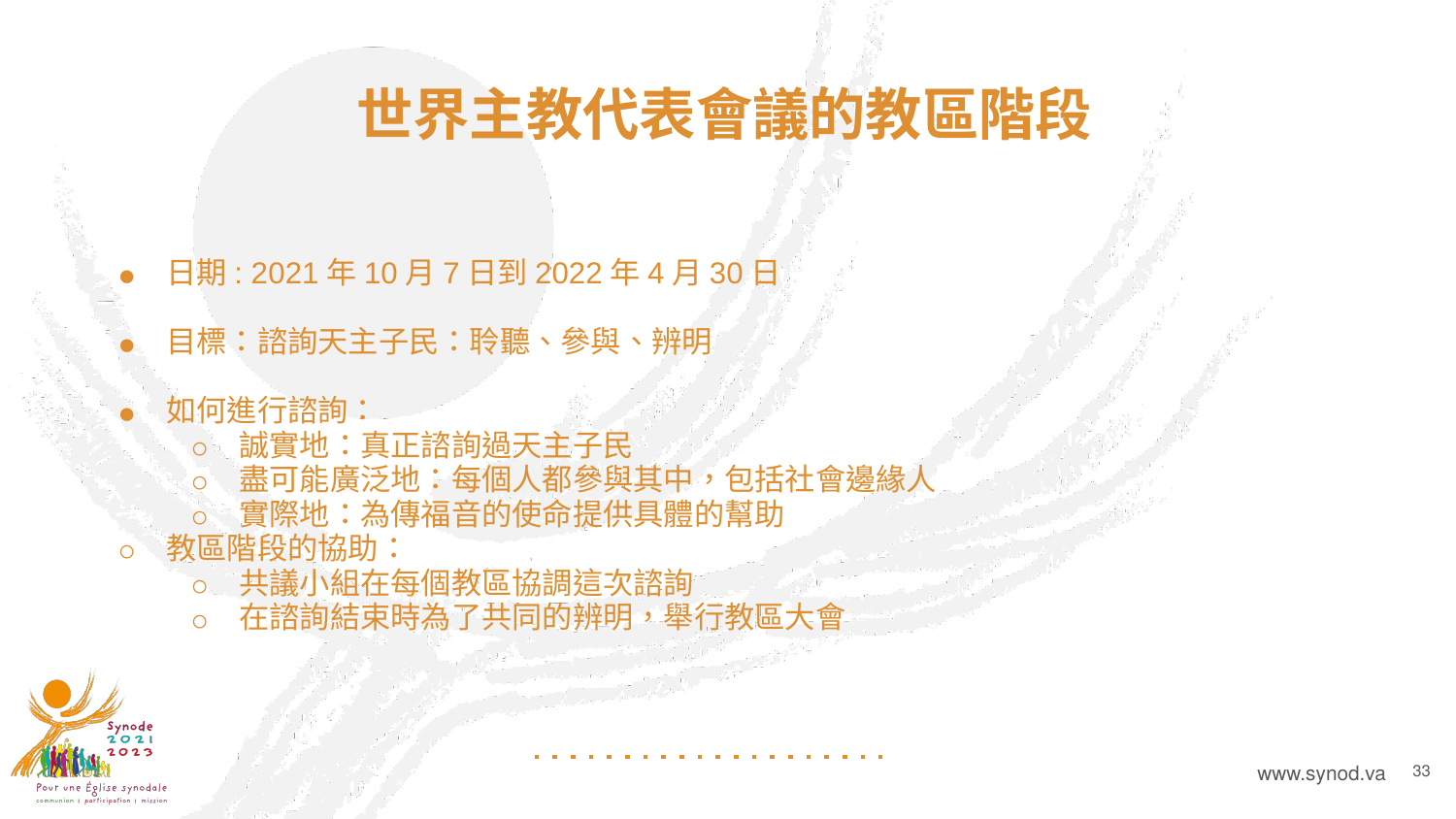

# 世界主教代表會議的教區階段
日期: 2021年10月7日到2022年4月30日

目標：諮詢天主子民：聆聽、參與、辨明

如何進行諮詢：
誠實地：真正諮詢過天主子民
盡可能廣泛地：每個人都參與其中，包括社會邊緣人
實際地：為傳福音的使命提供具體的幫助
教區階段的協助：
共議小組在每個教區協調這次諮詢
在諮詢結束時為了共同的辨明，舉行教區大會
33